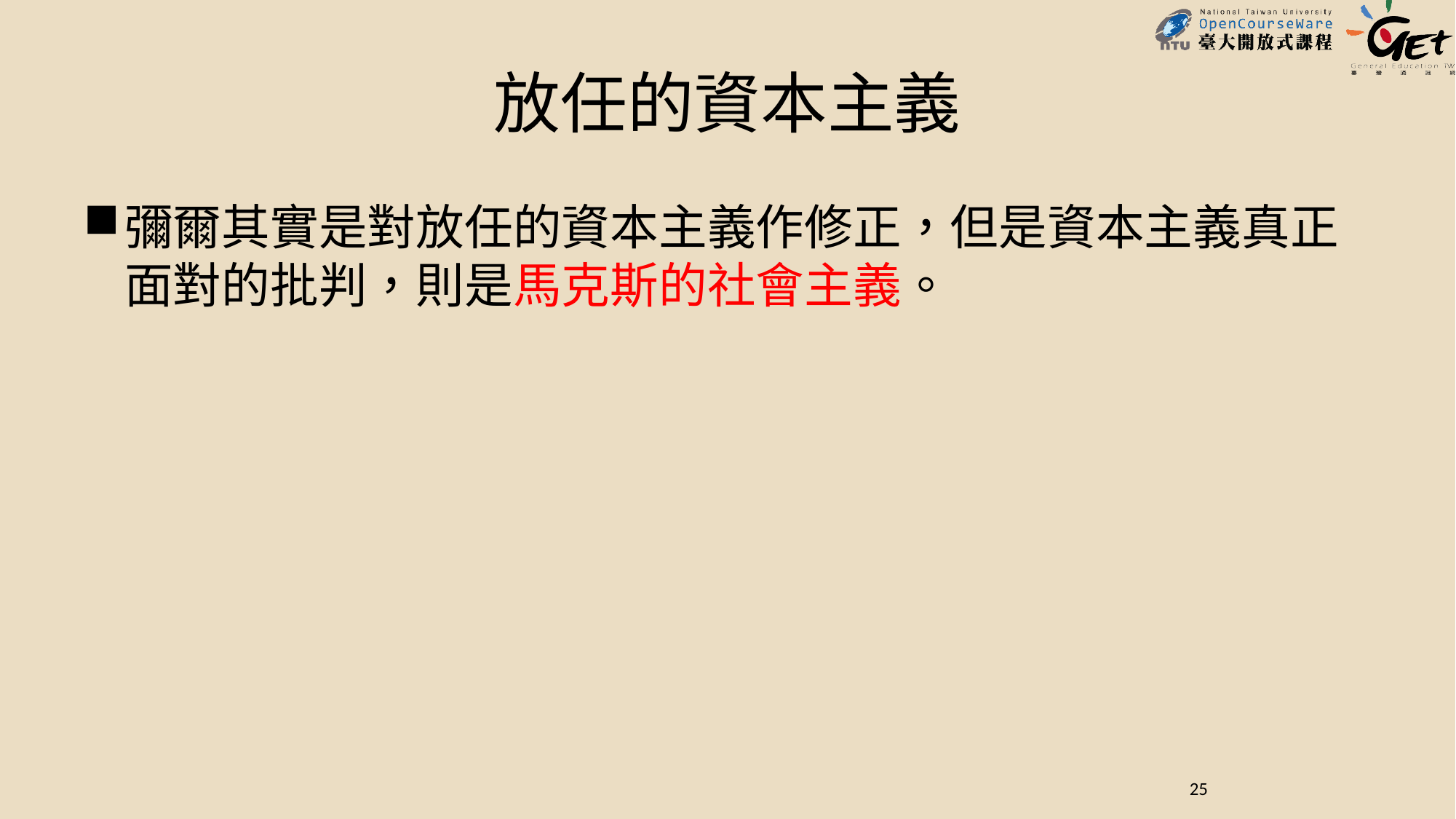

彌爾其實是對放任的資本主義作修正，但是資本主義真正面對的批判，則是馬克斯的社會主義。
放任的資本主義
25